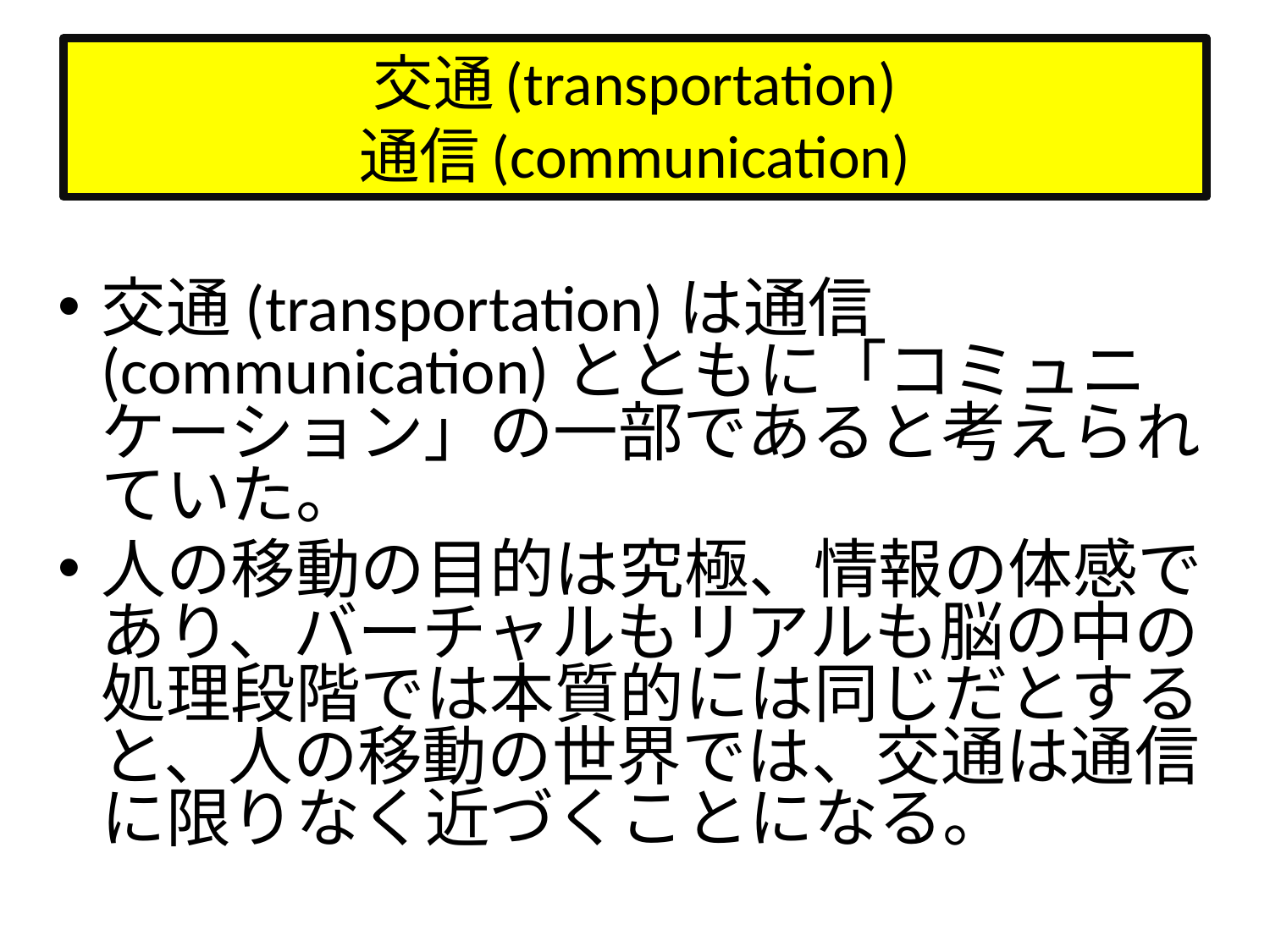

# 交通(transportation) 通信(communication)

交通(transportation)は通信(communication)とともに「コミュニケーション」の一部であると考えられていた。
人の移動の目的は究極、情報の体感であり、バーチャルもリアルも脳の中の処理段階では本質的には同じだとすると、人の移動の世界では、交通は通信に限りなく近づくことになる。